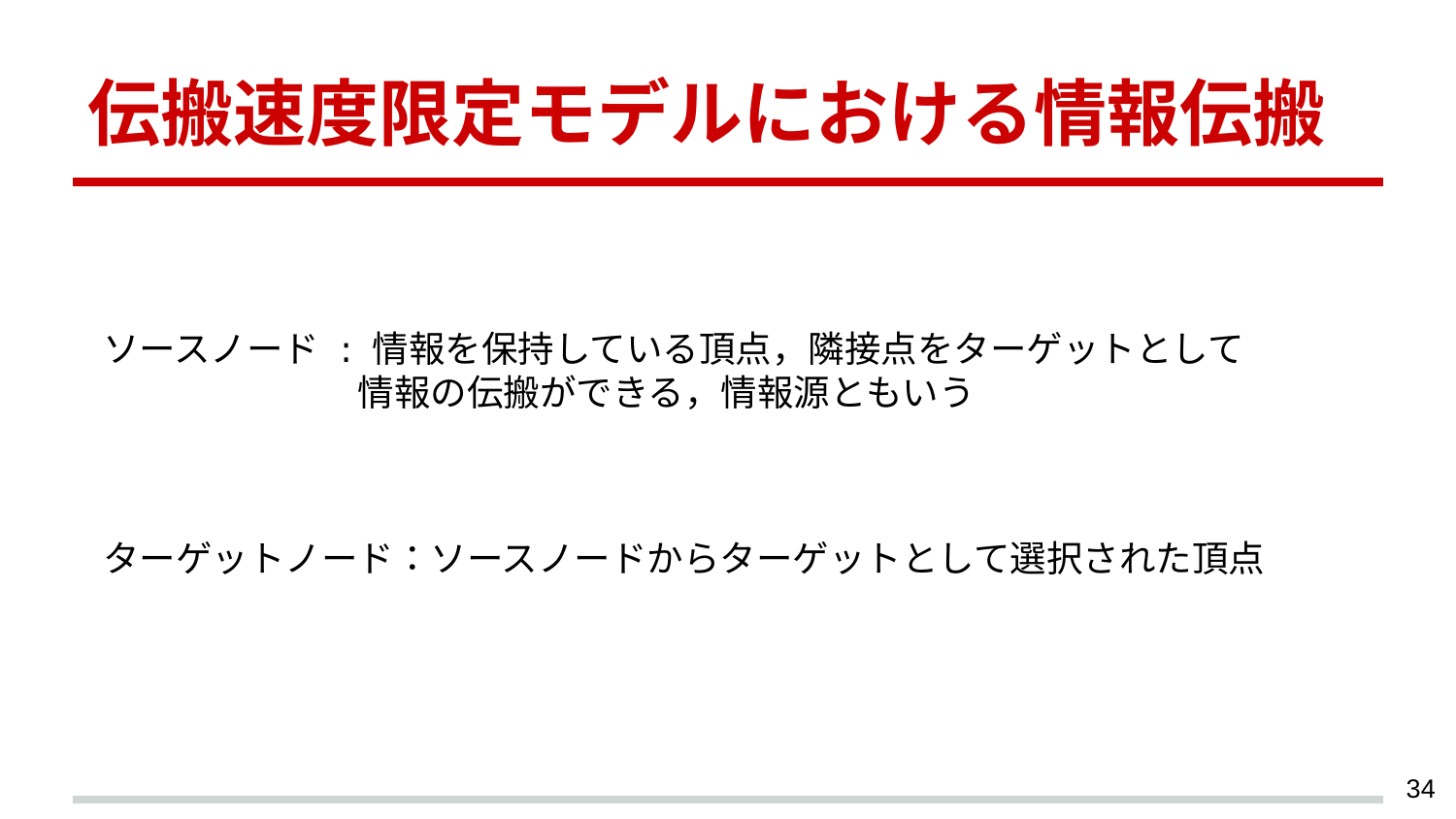

# 伝搬速度限定モデルにおける情報伝搬
ソースノード : 情報を保持している頂点，隣接点をターゲットとして
　情報の伝搬ができる，情報源ともいう
ターゲットノード：ソースノードからターゲットとして選択された頂点
34